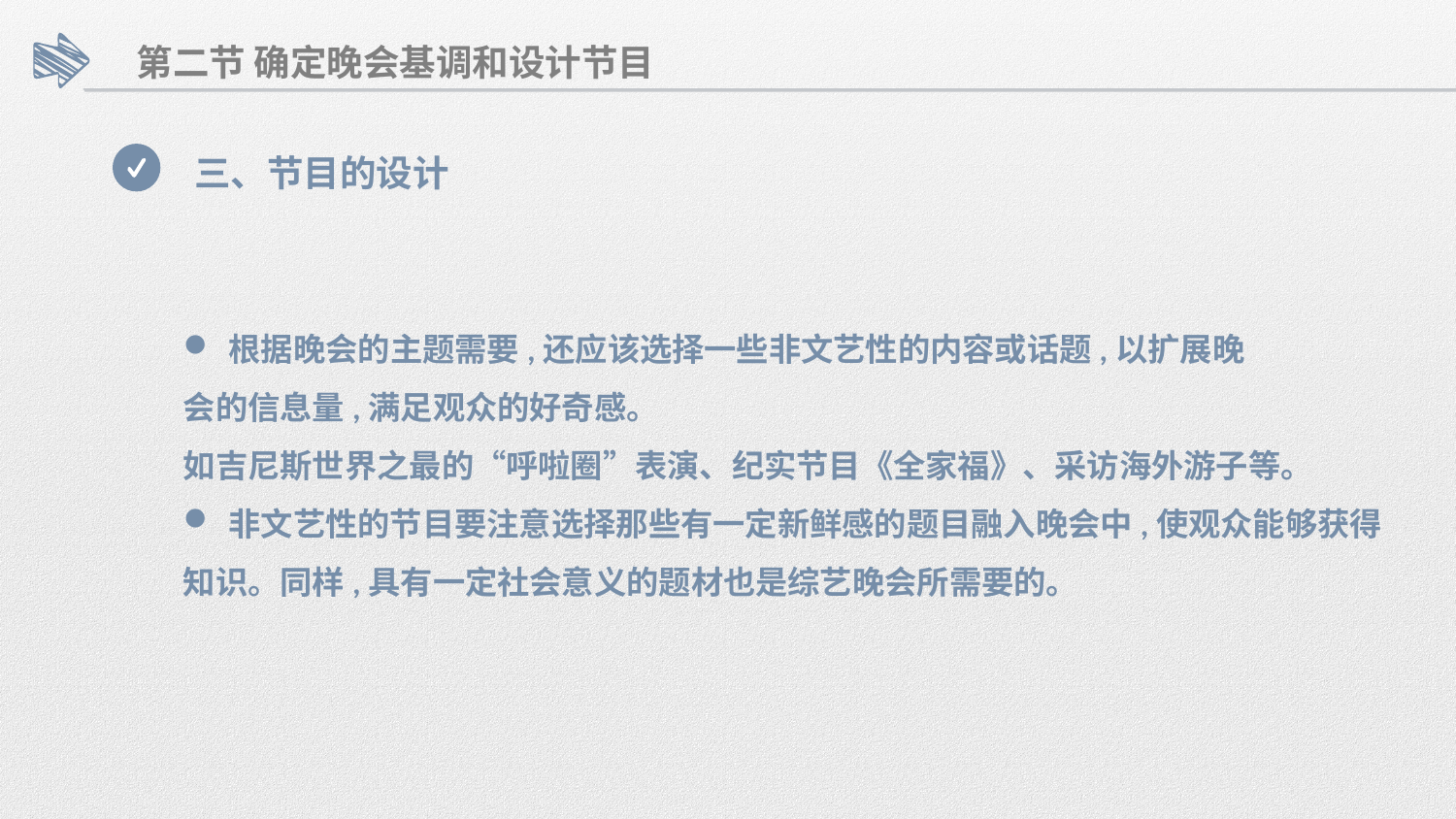

第二节 确定晚会基调和设计节目
三、节目的设计

根据晚会的主题需要,还应该选择一些非文艺性的内容或话题,以扩展晚
会的信息量,满足观众的好奇感。
如吉尼斯世界之最的“呼啦圈”表演、纪实节目《全家福》、采访海外游子等。
非文艺性的节目要注意选择那些有一定新鲜感的题目融入晚会中,使观众能够获得
知识。同样,具有一定社会意义的题材也是综艺晚会所需要的。